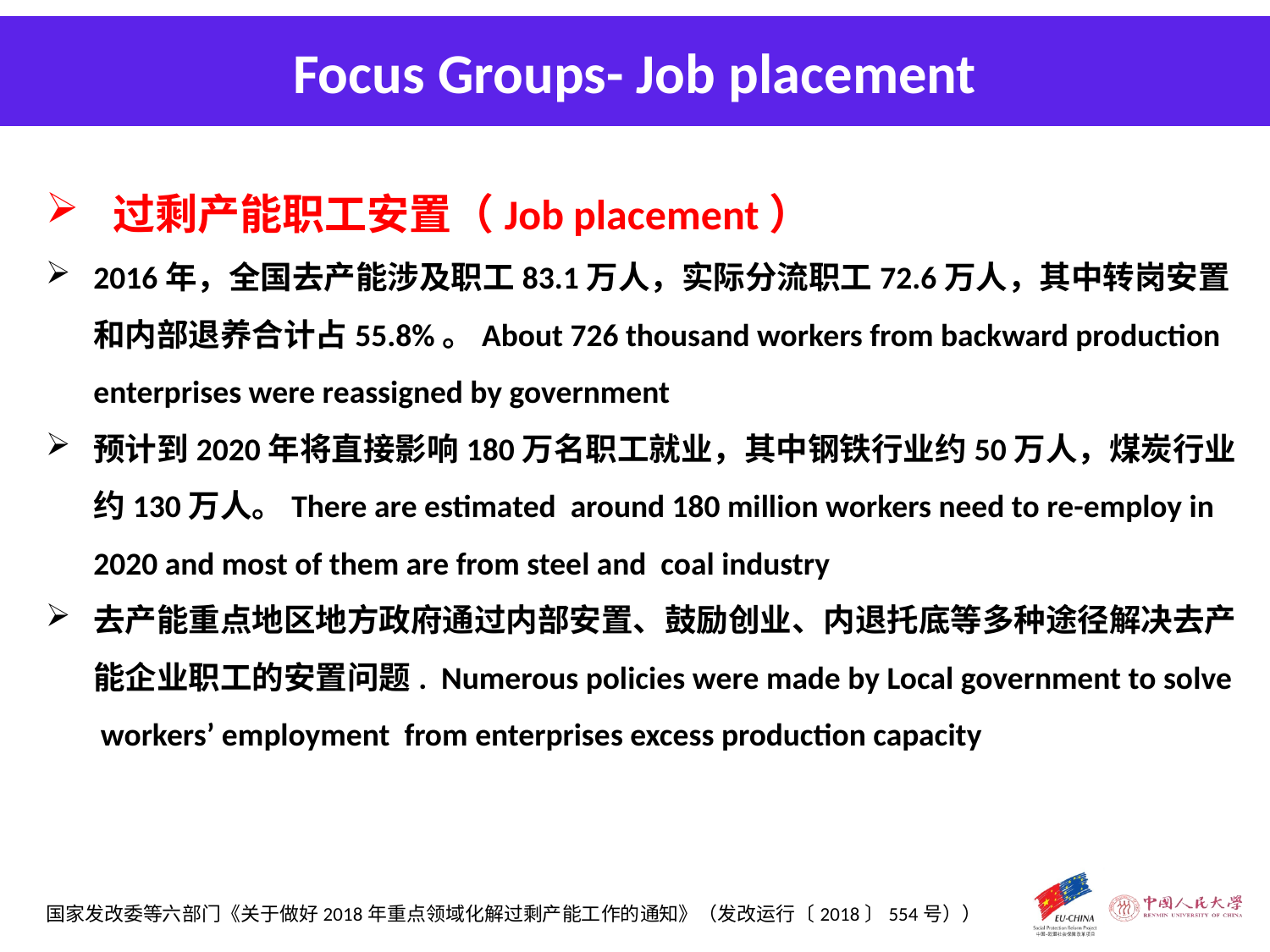

Focus Groups- Job placement
 过剩产能职工安置（Job placement）
2016年，全国去产能涉及职工83.1万人，实际分流职工72.6万人，其中转岗安置和内部退养合计占55.8%。About 726 thousand workers from backward production enterprises were reassigned by government
预计到2020年将直接影响180万名职工就业，其中钢铁行业约50万人，煤炭行业约130万人。There are estimated  around 180 million workers need to re-employ in 2020 and most of them are from steel and  coal industry
去产能重点地区地方政府通过内部安置、鼓励创业、内退托底等多种途径解决去产能企业职工的安置问题.  Numerous policies were made by Local government to solve  workers’ employment  from enterprises excess production capacity
国家发改委等六部门《关于做好2018年重点领域化解过剩产能工作的通知》（发改运行〔2018〕554号））